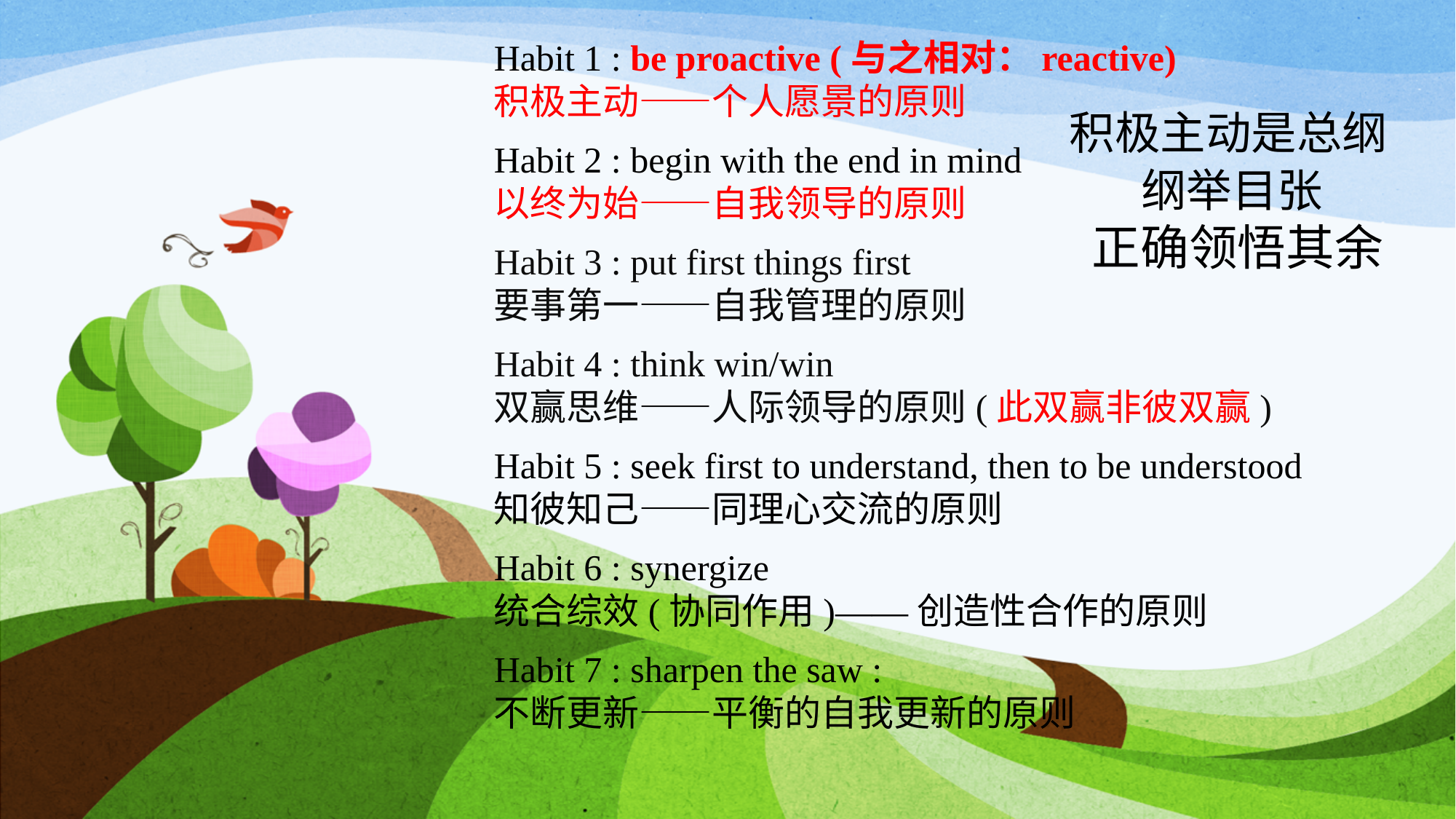

Habit 1 : be proactive (与之相对：reactive)
积极主动——个人愿景的原则

Habit 2 : begin with the end in mind
以终为始——自我领导的原则

Habit 3 : put first things first
要事第一——自我管理的原则

Habit 4 : think win/win
双赢思维——人际领导的原则(此双赢非彼双赢)

Habit 5 : seek first to understand, then to be understood
知彼知己——同理心交流的原则

Habit 6 : synergize
统合综效(协同作用)——创造性合作的原则

Habit 7 : sharpen the saw :
不断更新——平衡的自我更新的原则
积极主动是总纲
      纲举目张
 正确领悟其余